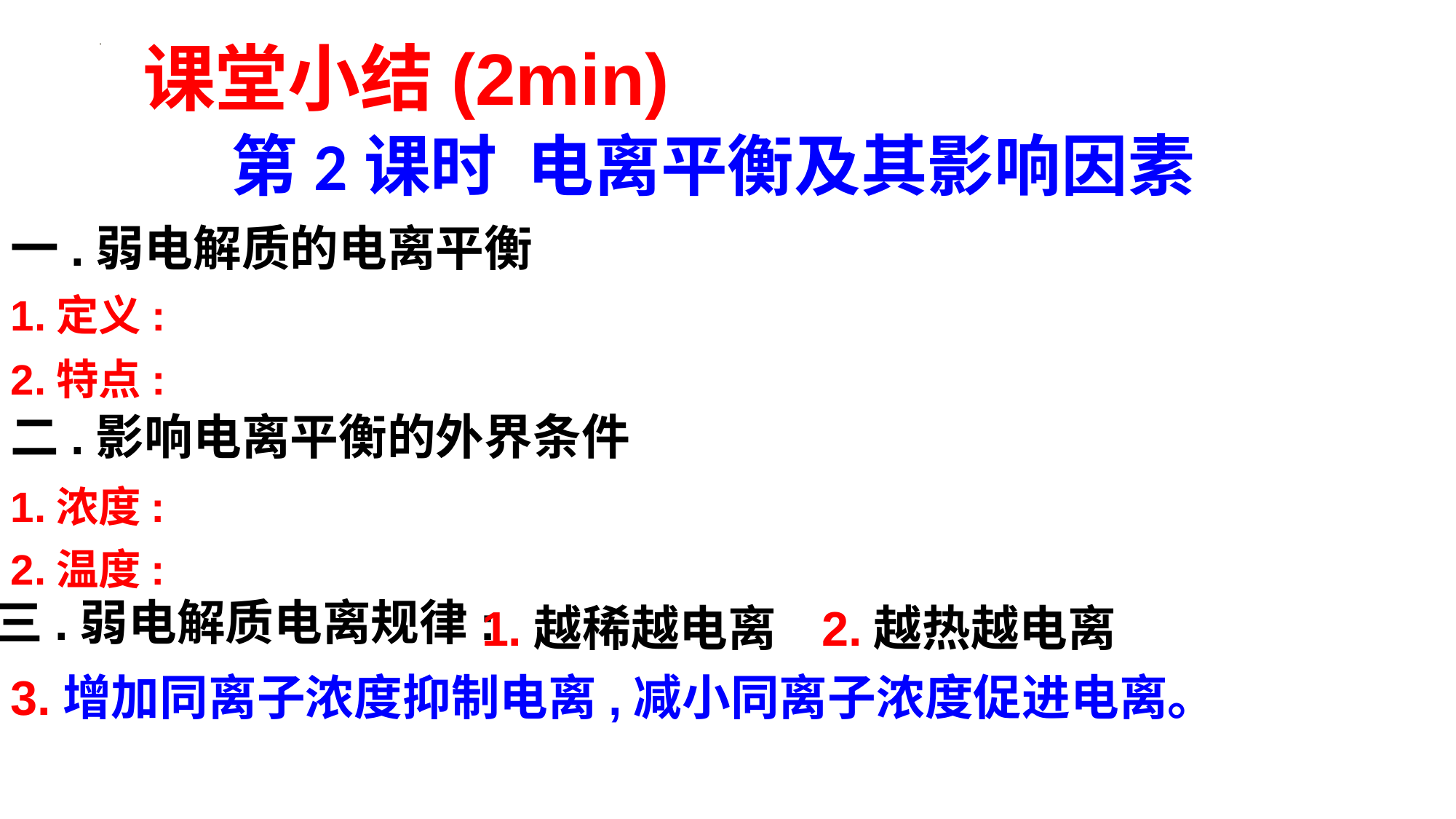

课堂小结(2min)
第2课时  电离平衡及其影响因素
一.弱电解质的电离平衡
1.定义:
2.特点:
二.影响电离平衡的外界条件
1.浓度:
2.温度:
                                   1.越稀越电离   2.越热越电离
3.增加同离子浓度抑制电离,减小同离子浓度促进电离。
三.弱电解质电离规律: